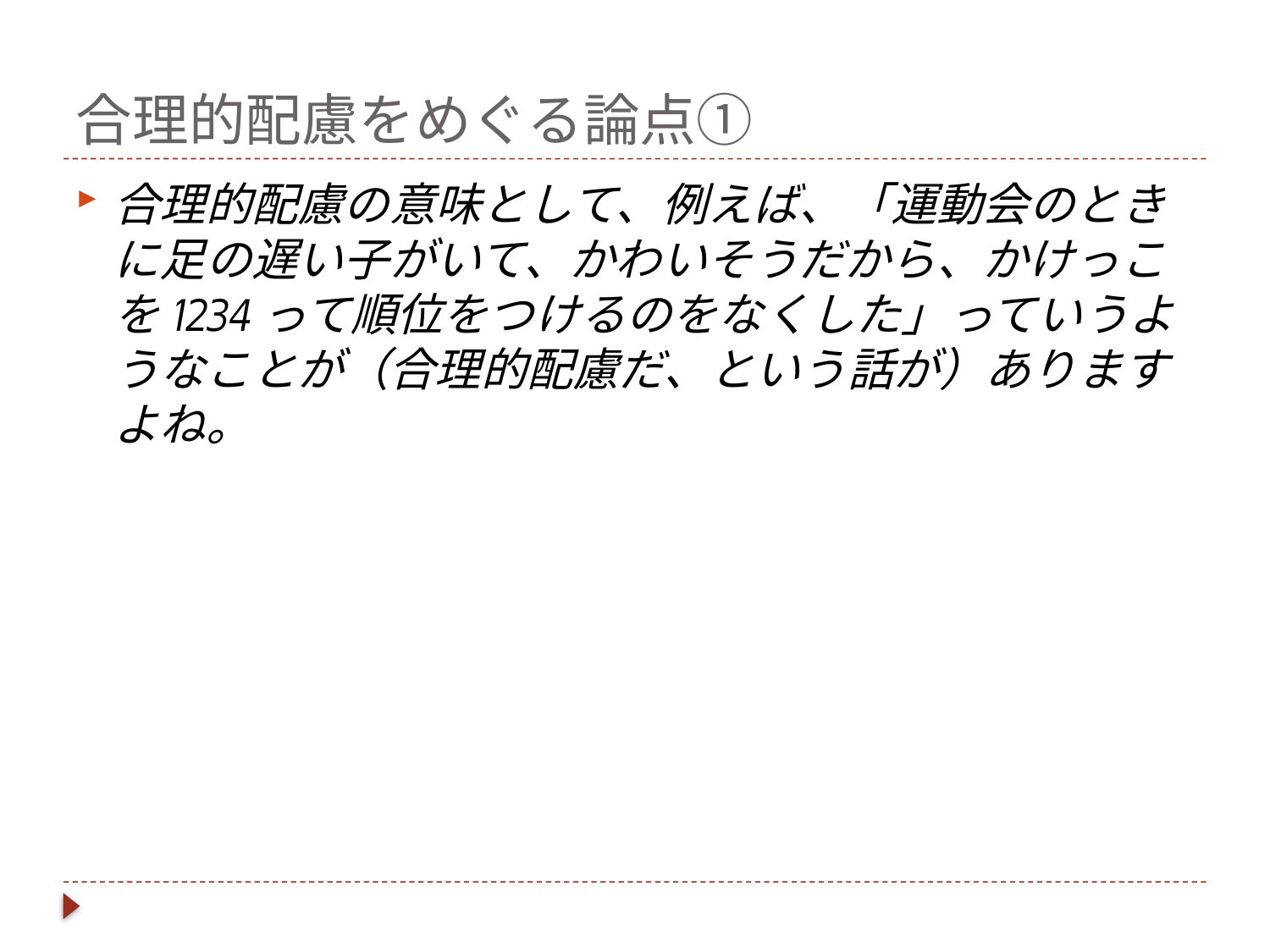

# 合理的配慮をめぐる論点①
合理的配慮の意味として、例えば、「運動会のときに足の遅い子がいて、かわいそうだから、かけっこを1234って順位をつけるのをなくした」っていうようなことが（合理的配慮だ、という話が）ありますよね。